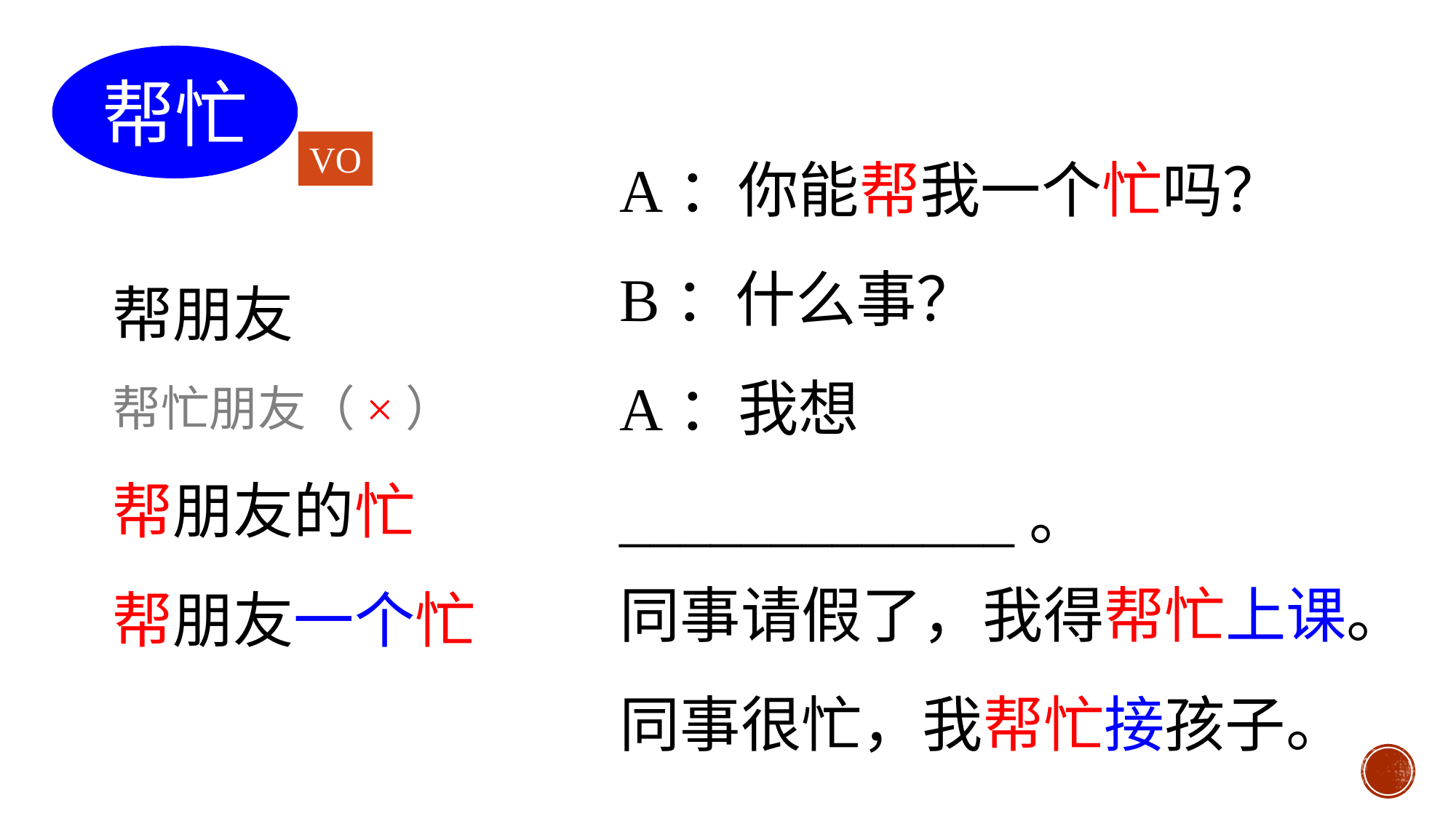

帮忙
A：你能帮我一个忙吗？
B：什么事？
A：我想_____________。
VO
帮朋友
帮忙朋友（×）
帮朋友的忙
帮朋友一个忙
同事请假了，我得帮忙上课。
同事很忙，我帮忙接孩子。